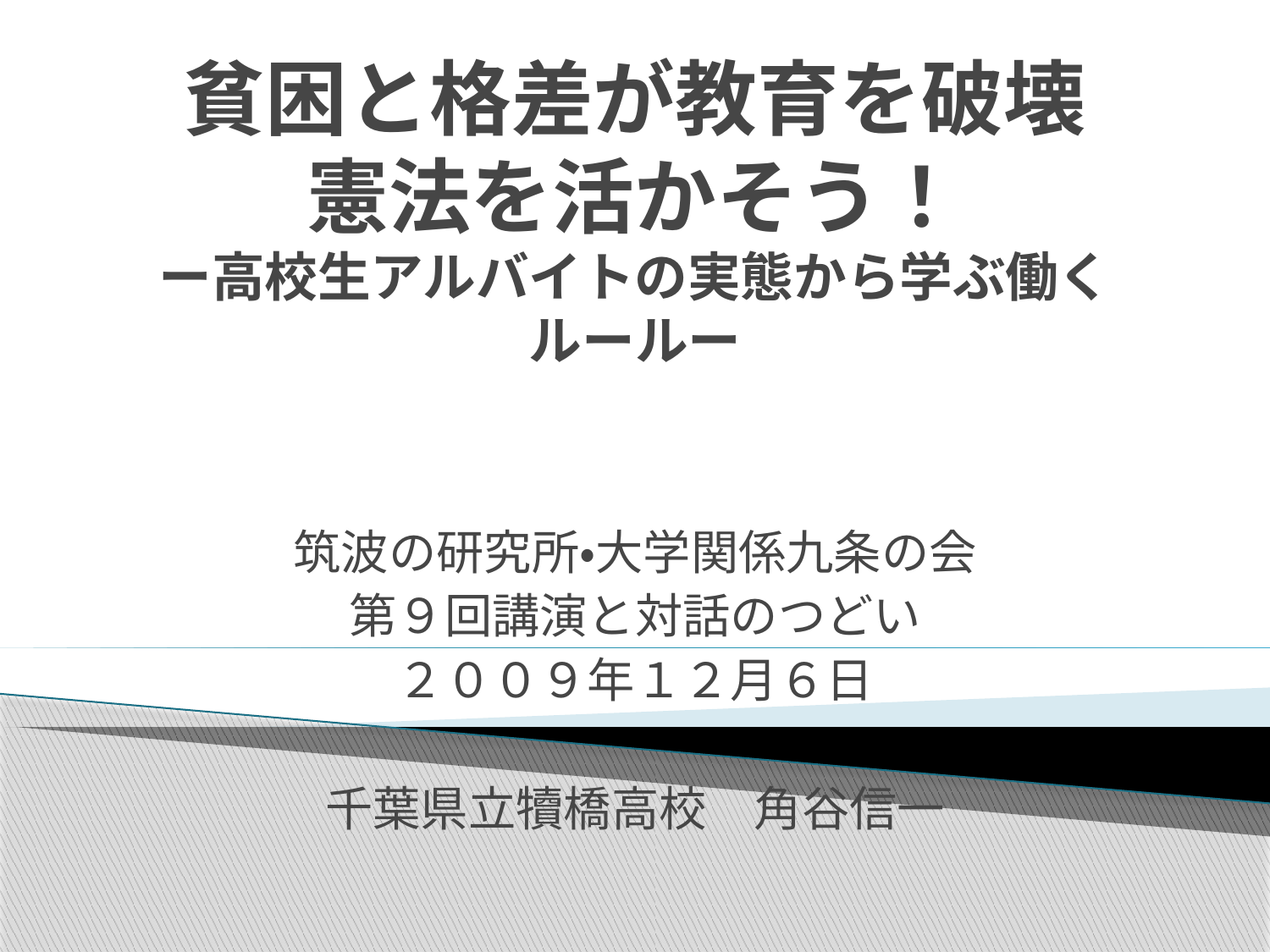

# 貧困と格差が教育を破壊 憲法を活かそう！ ー高校生アルバイトの実態から学ぶ働くルールー
筑波の研究所・大学関係九条の会
第９回講演と対話のつどい
２００９年１２月６日

千葉県立犢橋高校　角谷信一